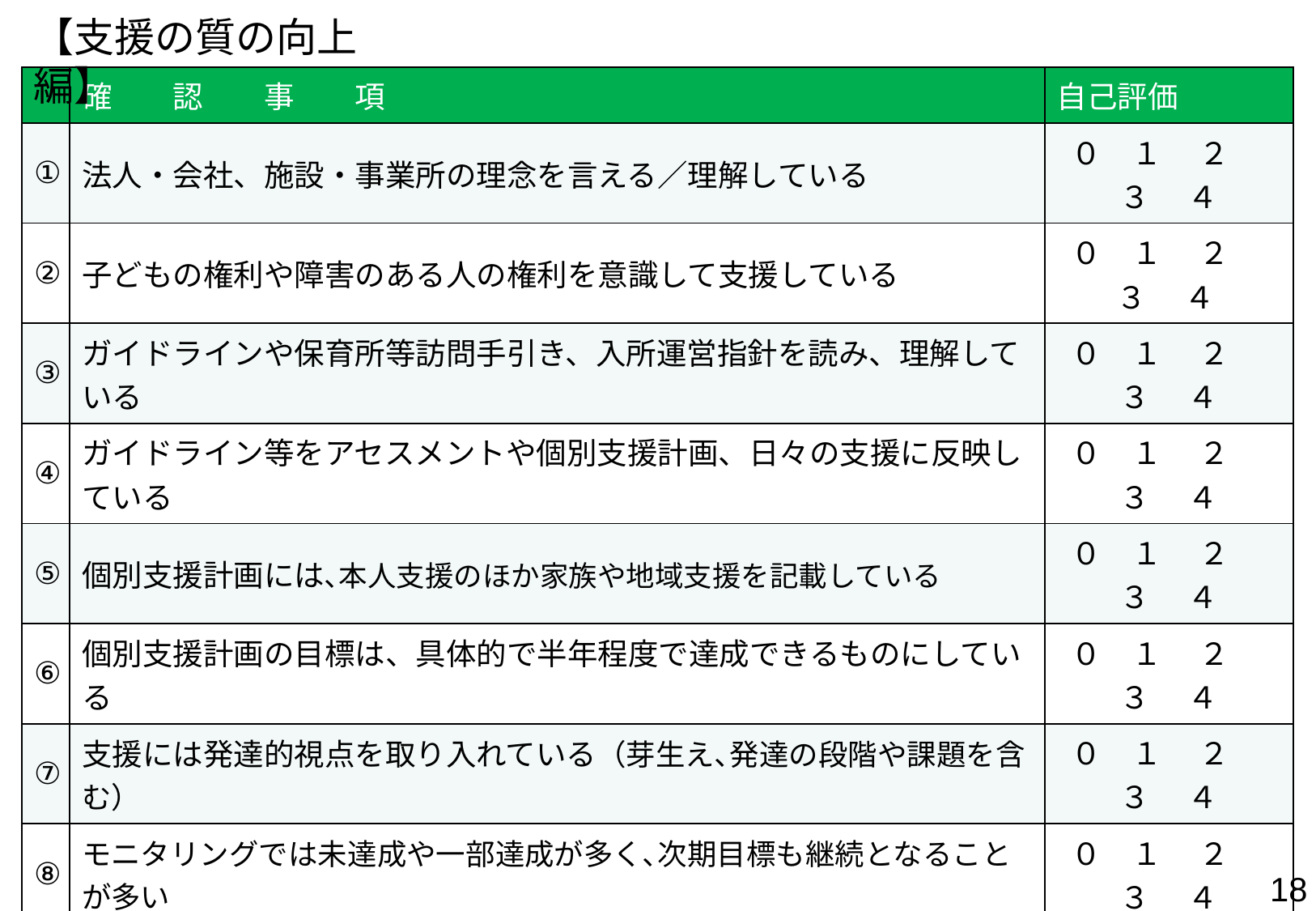

【支援の質の向上編】
|  | 確　　認　　事　　項 | 自己評価 |
| --- | --- | --- |
| ① | 法人・会社、施設・事業所の理念を言える／理解している | ０　１　 ２ 　３ 　４ |
| ② | 子どもの権利や障害のある人の権利を意識して支援している | ０　１　 ２ 　３ 　４ |
| ③ | ガイドラインや保育所等訪問手引き、入所運営指針を読み、理解している | ０　１　 ２ 　３ 　４ |
| ④ | ガイドライン等をアセスメントや個別支援計画、日々の支援に反映している | ０　１　 ２ 　３ 　４ |
| ⑤ | 個別支援計画には､本人支援のほか家族や地域支援を記載している | ０　１　 ２ 　３ 　４ |
| ⑥ | 個別支援計画の目標は、具体的で半年程度で達成できるものにしている | ０　１　 ２ 　３ 　４ |
| ⑦ | 支援には発達的視点を取り入れている（芽生え､発達の段階や課題を含む） | ０　１　 ２ 　３ 　４ |
| ⑧ | モニタリングでは未達成や一部達成が多く､次期目標も継続となることが多い | ０　１　 ２ 　３ 　４ |
| ⑨ | 相談支援事業所とは十分に意思疎通を図っており、連携できている | ０　１　 ２ 　３ 　４ |
| ⑩ | それぞれの計画におけるニーズや目標のミスマッチを相互修正している | ０　１　 ２ 　３ 　４ |
| ⑪ | ソーシャルワークの視点を持って家族や関係機関と連携している | ０　１　 ２ 　３ 　４ |
| ⑫ | それぞれの計画は、基礎集団や並行利用の通所事業所等と共有している | ０　１　 ２ 　３ 　４ |
| ⑬ | 研修計画やOJTの企画、スーパーバイザーの招聘などを行っている | ０　１　 ２ 　３ 　４ |
| ⑭ | 自立支援協議会に参加している／協議会の内容は周知されている | ０　１　 ２ 　３ 　４ |
| ⑮ | 第三者評価を受審している | ０　１　 ２ 　３ 　４ |
18